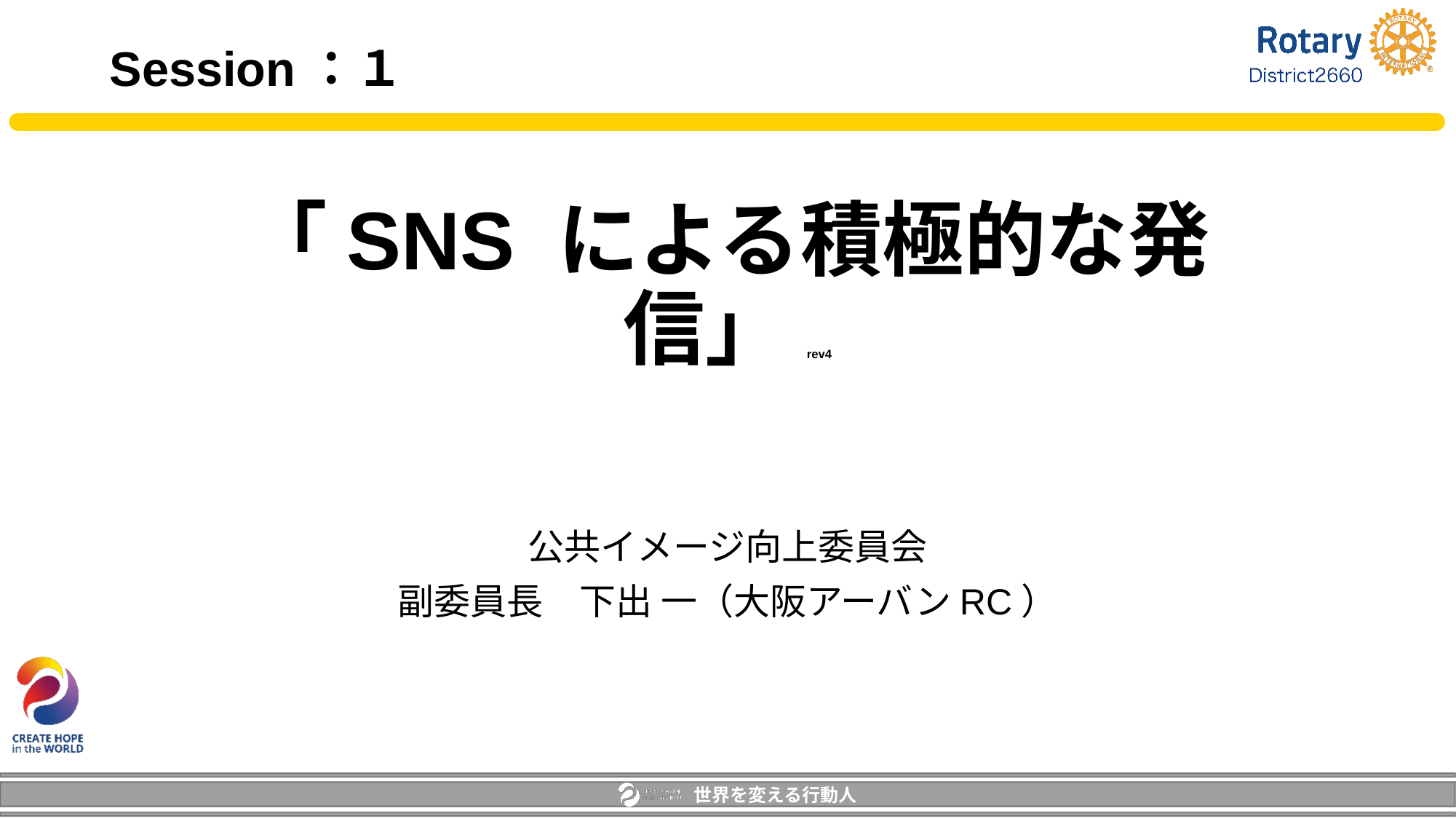

Session：１
# 「SNS による積極的な発信」rev4
公共イメージ向上委員会
副委員長　下出 一（大阪アーバンRC）